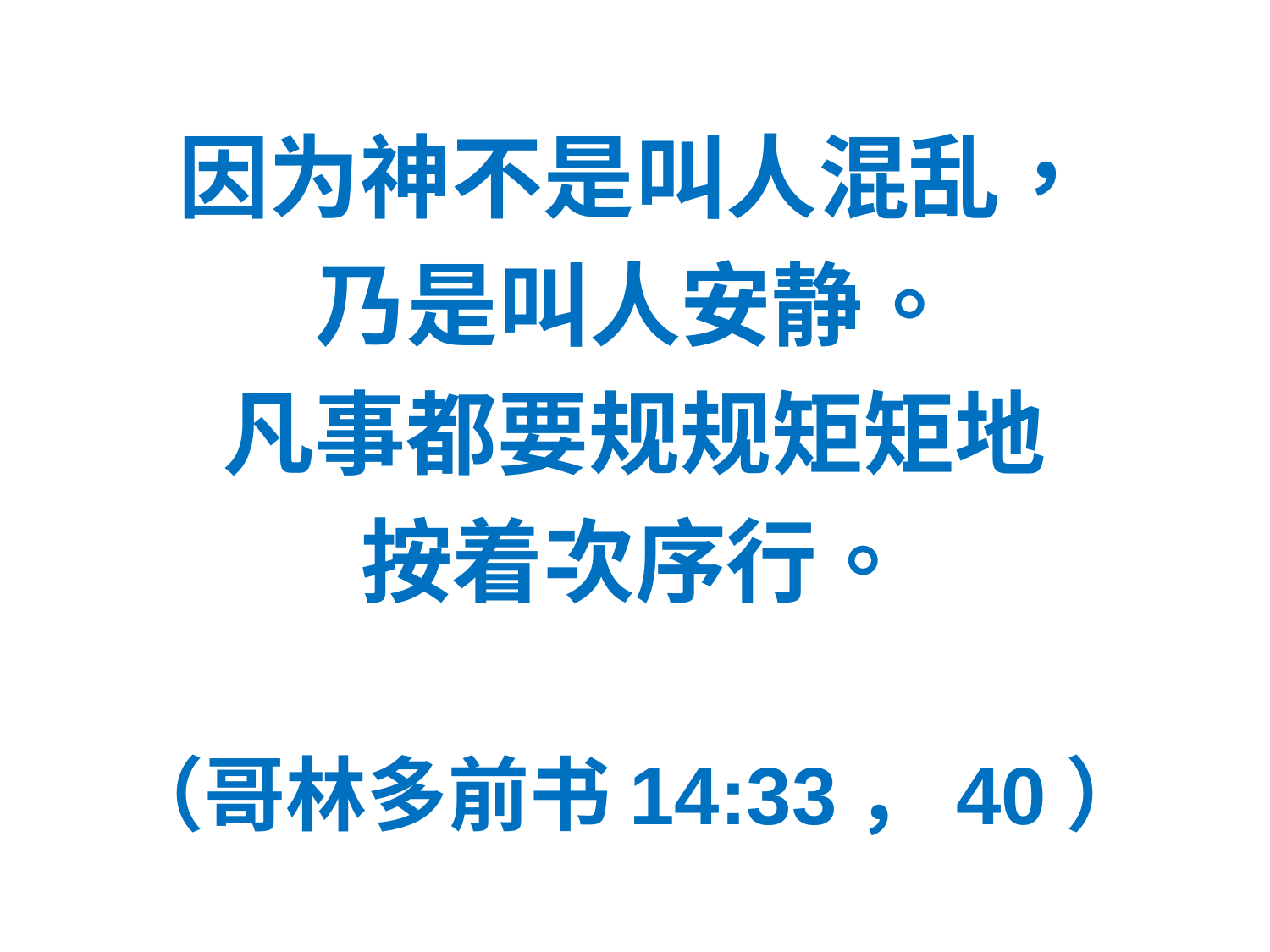

#
因为神不是叫人混乱，
乃是叫人安静。
凡事都要规规矩矩地
按着次序行。

（哥林多前书14:33，40）